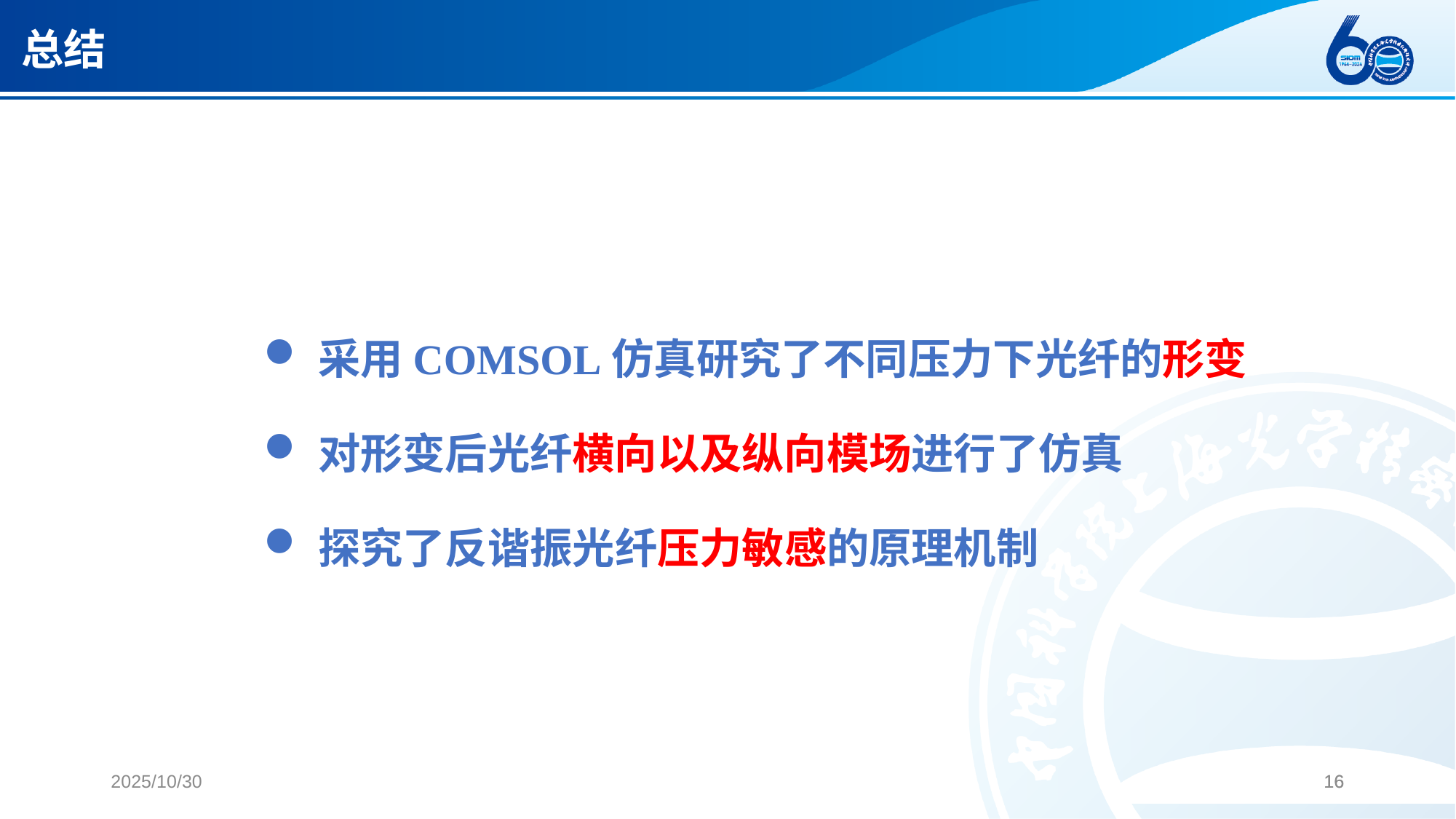

# 总结
采用COMSOL仿真研究了不同压力下光纤的形变
对形变后光纤横向以及纵向模场进行了仿真
探究了反谐振光纤压力敏感的原理机制
2025/10/30
16